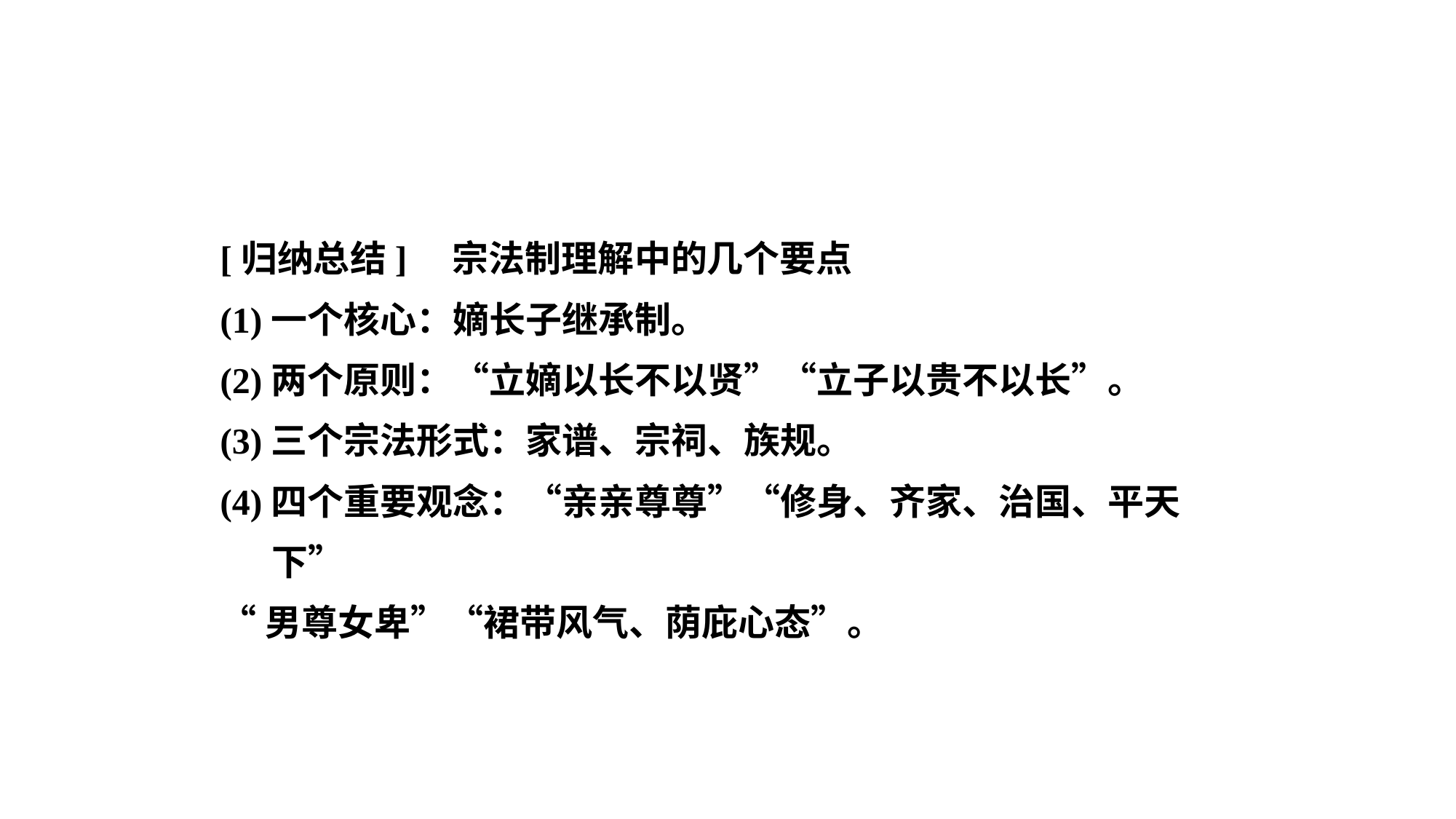

[归纳总结]　宗法制理解中的几个要点
(1)一个核心：嫡长子继承制。
(2)两个原则：“立嫡以长不以贤”“立子以贵不以长”。
(3)三个宗法形式：家谱、宗祠、族规。
(4)四个重要观念：“亲亲尊尊”“修身、齐家、治国、平天下”
“男尊女卑”“裙带风气、荫庇心态”。